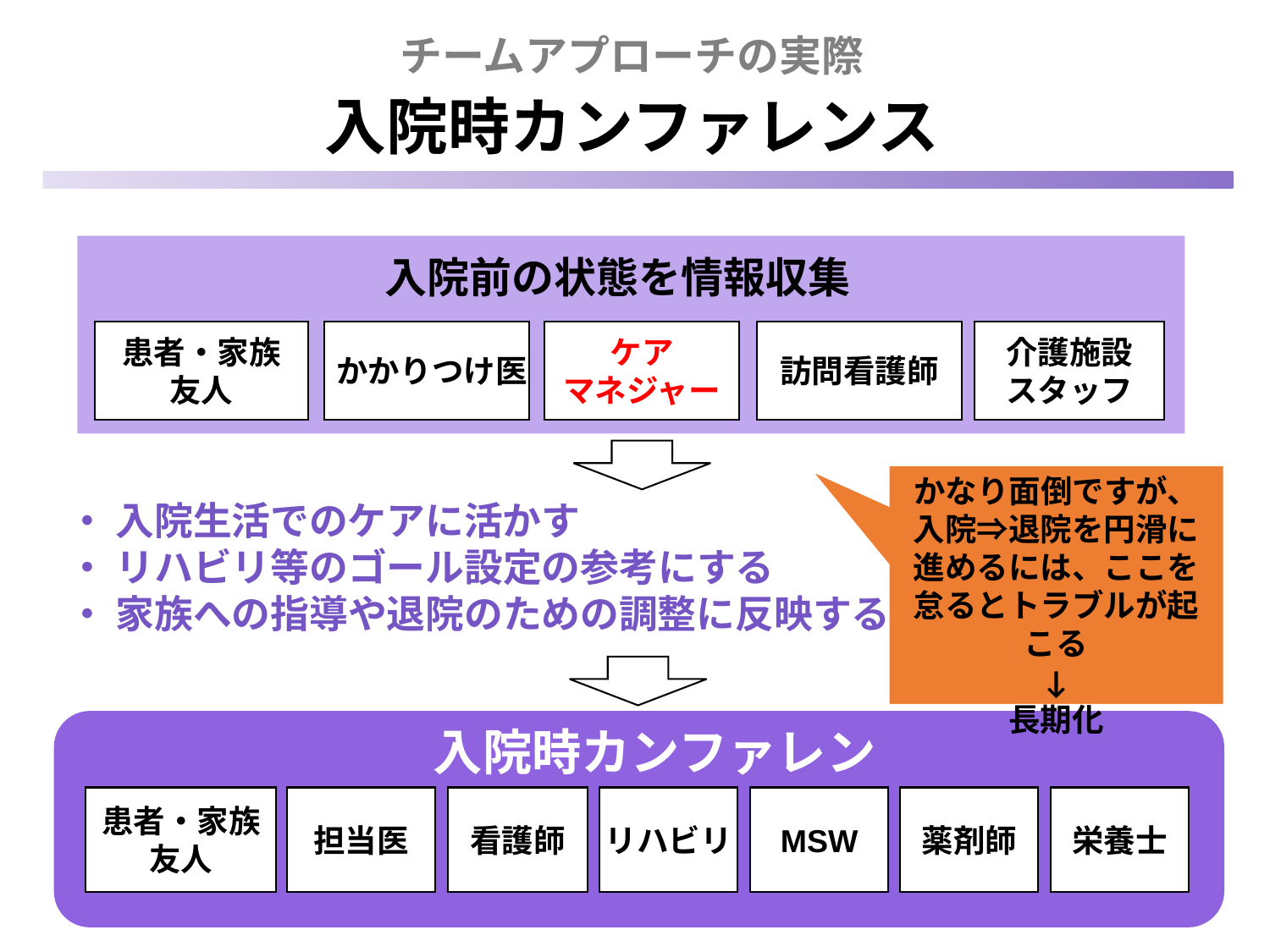

チームアプローチの実際
入院時カンファレンス

入院前の状態を情報収集
訪問看護師
ケア
マネジャー
介護施設
スタッフ
患者・家族
友人
かかりつけ医

かなり面倒ですが、入院⇒退院を円滑に進めるには、ここを怠るとトラブルが起こる
↓
長期化
・ 入院生活でのケアに活かす
・ リハビリ等のゴール設定の参考にする
・ 家族への指導や退院のための調整に反映する

入院時カンファレンス
MSW
リハビリ
患者・家族
友人
担当医
看護師
薬剤師
栄養士